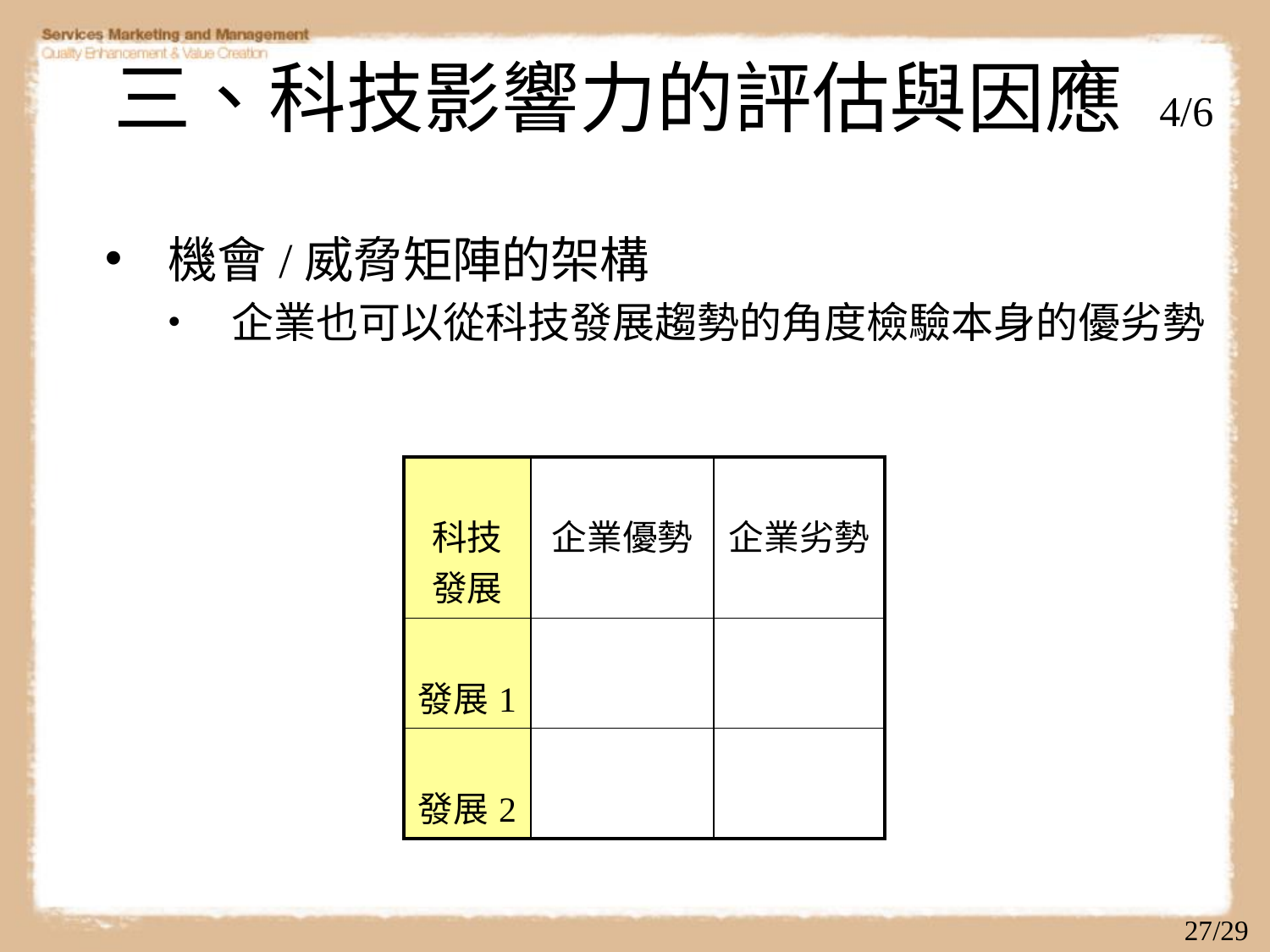

# 三、科技影響力的評估與因應 4/6
機會/威脅矩陣的架構
企業也可以從科技發展趨勢的角度檢驗本身的優劣勢
| 科技發展 | 企業優勢 | 企業劣勢 |
| --- | --- | --- |
| 發展1 |  |  |
| 發展2 |  |  |